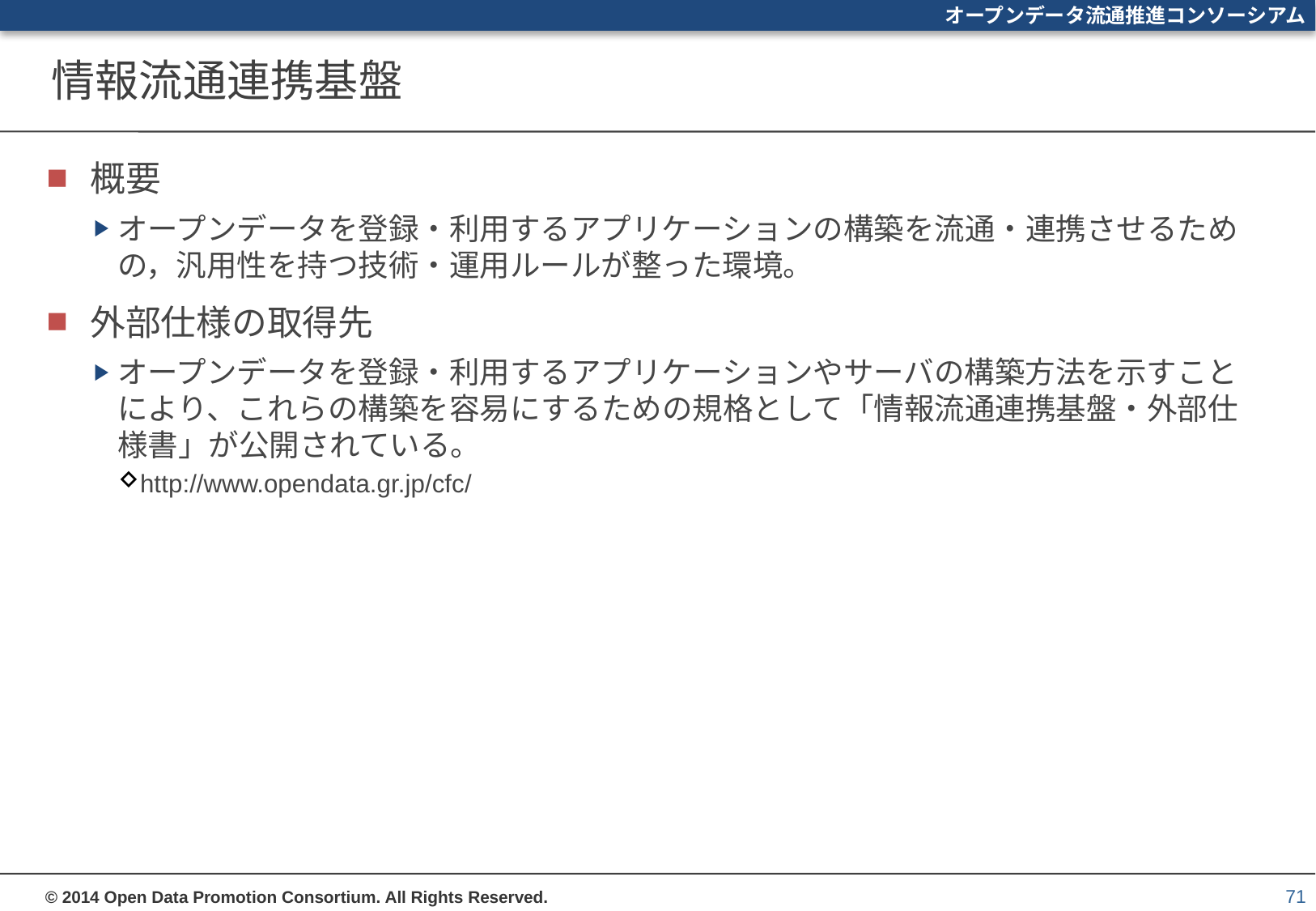

# 情報流通連携基盤
概要
オープンデータを登録・利用するアプリケーションの構築を流通・連携させるための，汎用性を持つ技術・運用ルールが整った環境。
外部仕様の取得先
オープンデータを登録・利用するアプリケーションやサーバの構築方法を示すことにより、これらの構築を容易にするための規格として「情報流通連携基盤・外部仕様書」が公開されている。
http://www.opendata.gr.jp/cfc/

71